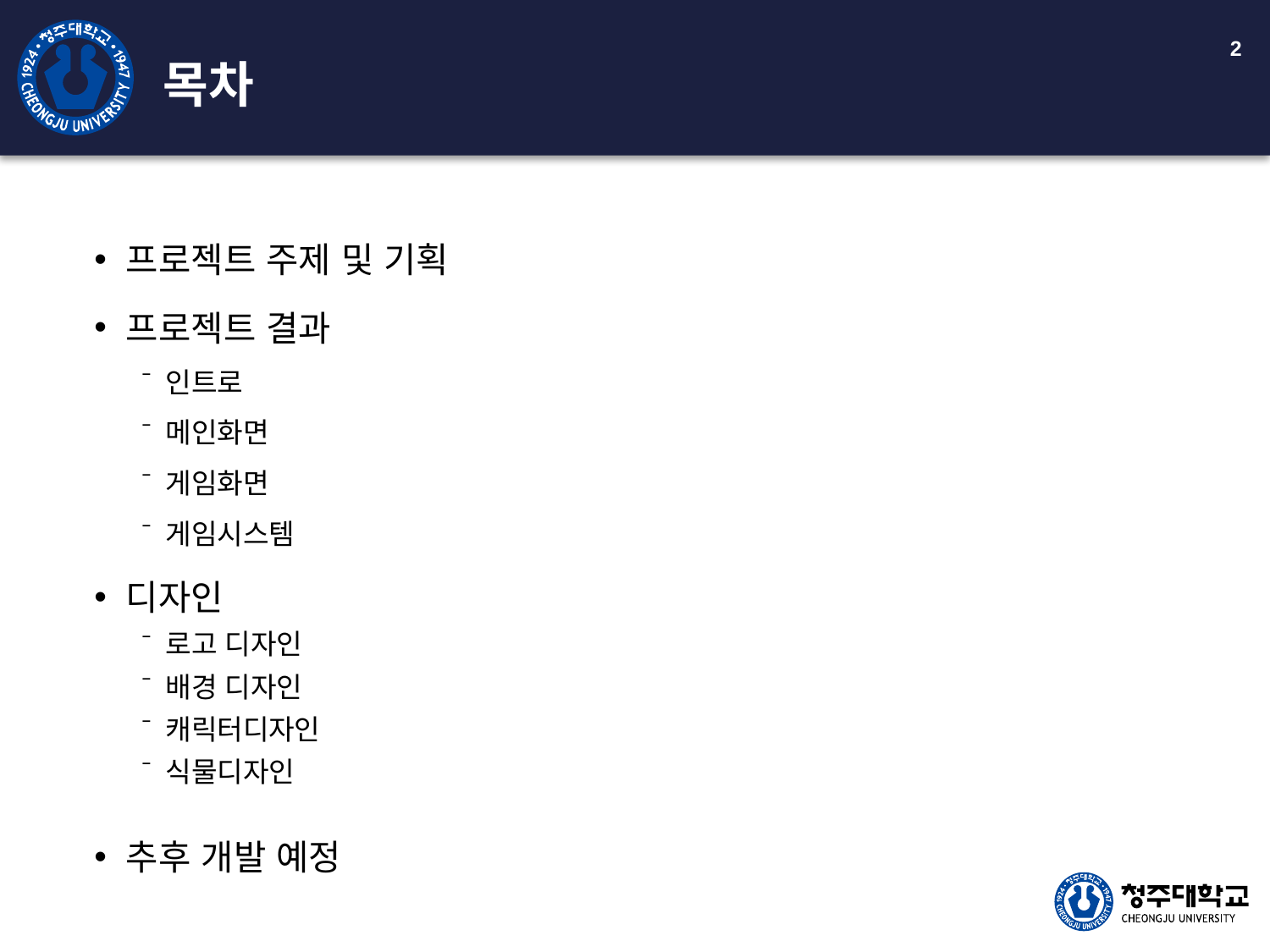

목차
2
프로젝트 주제 및 기획
프로젝트 결과
인트로
메인화면
게임화면
게임시스템
디자인
로고 디자인
배경 디자인
캐릭터디자인
식물디자인
추후 개발 예정